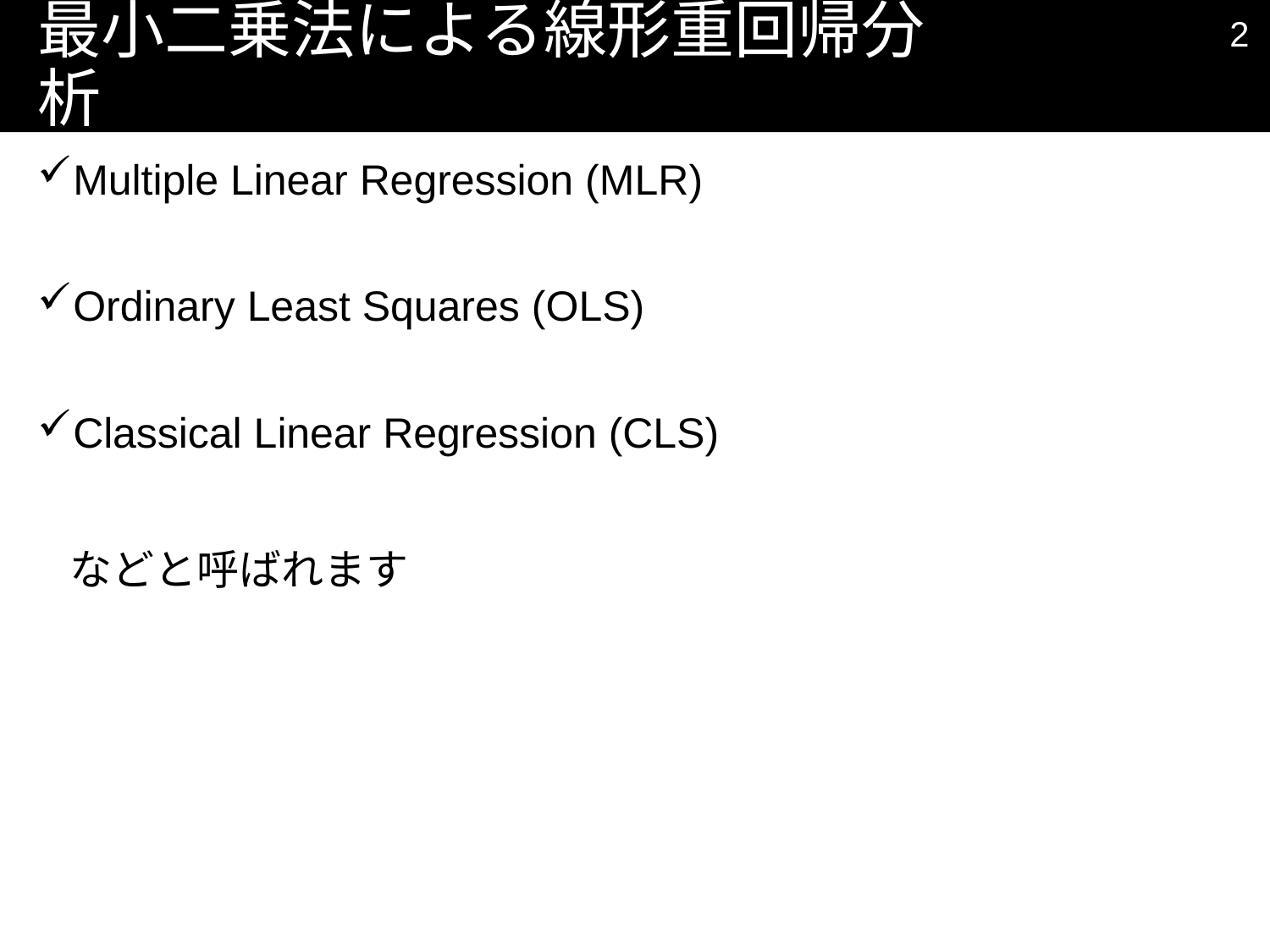

2
# 最小二乗法による線形重回帰分析
Multiple Linear Regression (MLR)

Ordinary Least Squares (OLS)

Classical Linear Regression (CLS)
などと呼ばれます